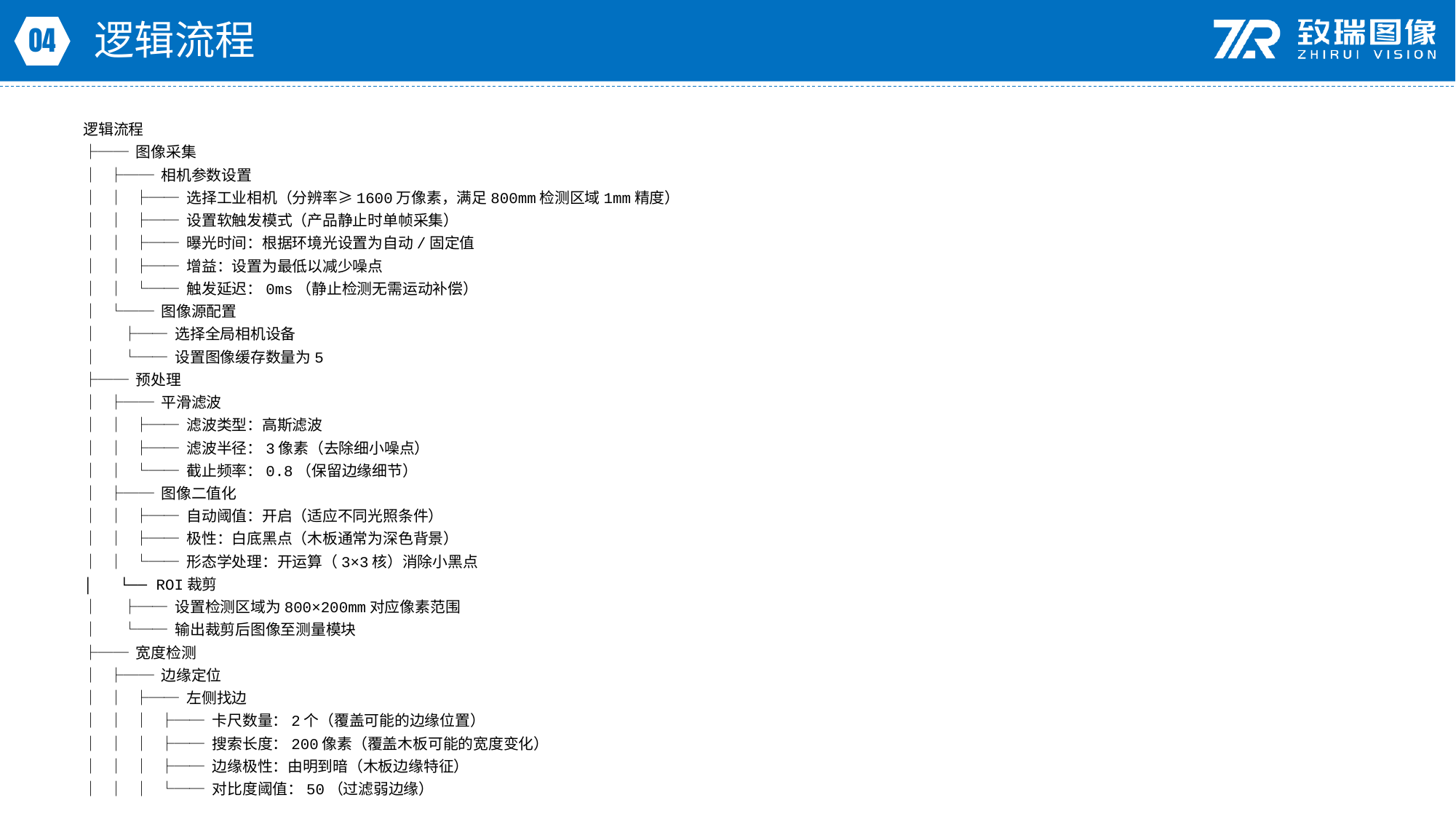

逻辑流程
04

逻辑流程
├── 图像采集
│   ├── 相机参数设置
│   │   ├── 选择工业相机（分辨率≥1600万像素，满足800mm检测区域1mm精度）
│   │   ├── 设置软触发模式（产品静止时单帧采集）
│   │   ├── 曝光时间：根据环境光设置为自动/固定值
│   │   ├── 增益：设置为最低以减少噪点
│   │   └── 触发延迟：0ms（静止检测无需运动补偿）
│   └── 图像源配置
│       ├── 选择全局相机设备
│       └── 设置图像缓存数量为5
├── 预处理
│   ├── 平滑滤波
│   │   ├── 滤波类型：高斯滤波
│   │   ├── 滤波半径：3像素（去除细小噪点）
│   │   └── 截止频率：0.8（保留边缘细节）
│   ├── 图像二值化
│   │   ├── 自动阈值：开启（适应不同光照条件）
│   │   ├── 极性：白底黑点（木板通常为深色背景）
│   │   └── 形态学处理：开运算（3×3核）消除小黑点
│   └── ROI裁剪
│       ├── 设置检测区域为800×200mm对应像素范围
│       └── 输出裁剪后图像至测量模块
├── 宽度检测
│   ├── 边缘定位
│   │   ├── 左侧找边
│   │   │   ├── 卡尺数量：2个（覆盖可能的边缘位置）
│   │   │   ├── 搜索长度：200像素（覆盖木板可能的宽度变化）
│   │   │   ├── 边缘极性：由明到暗（木板边缘特征）
│   │   │   └── 对比度阈值：50（过滤弱边缘）